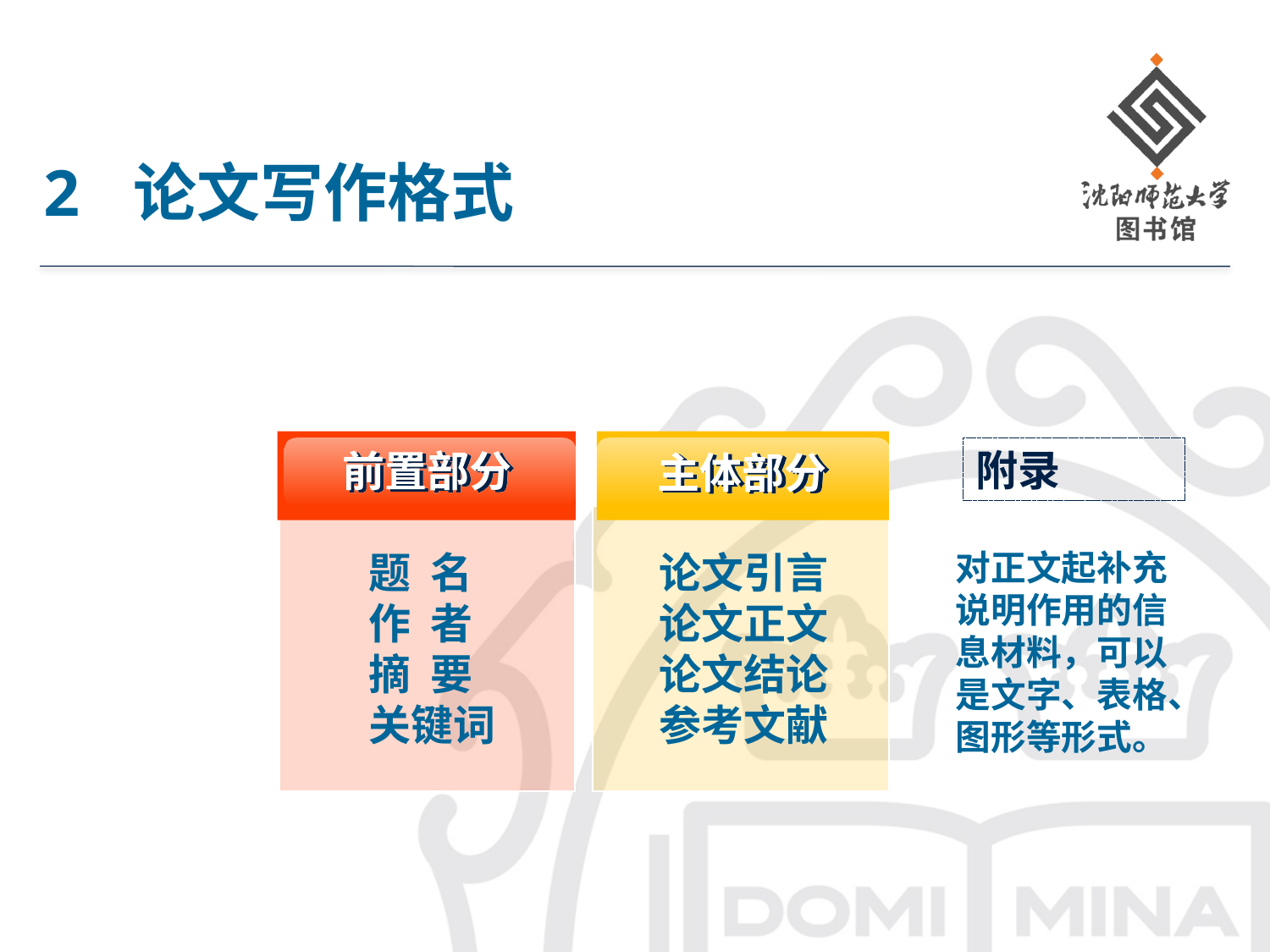

# 2 论文写作格式

附录
前置部分
主体部分
题  名
作  者
摘  要
关键词
论文引言
论文正文
论文结论
参考文献
对正文起补充说明作用的信息材料，可以是文字、表格、图形等形式。